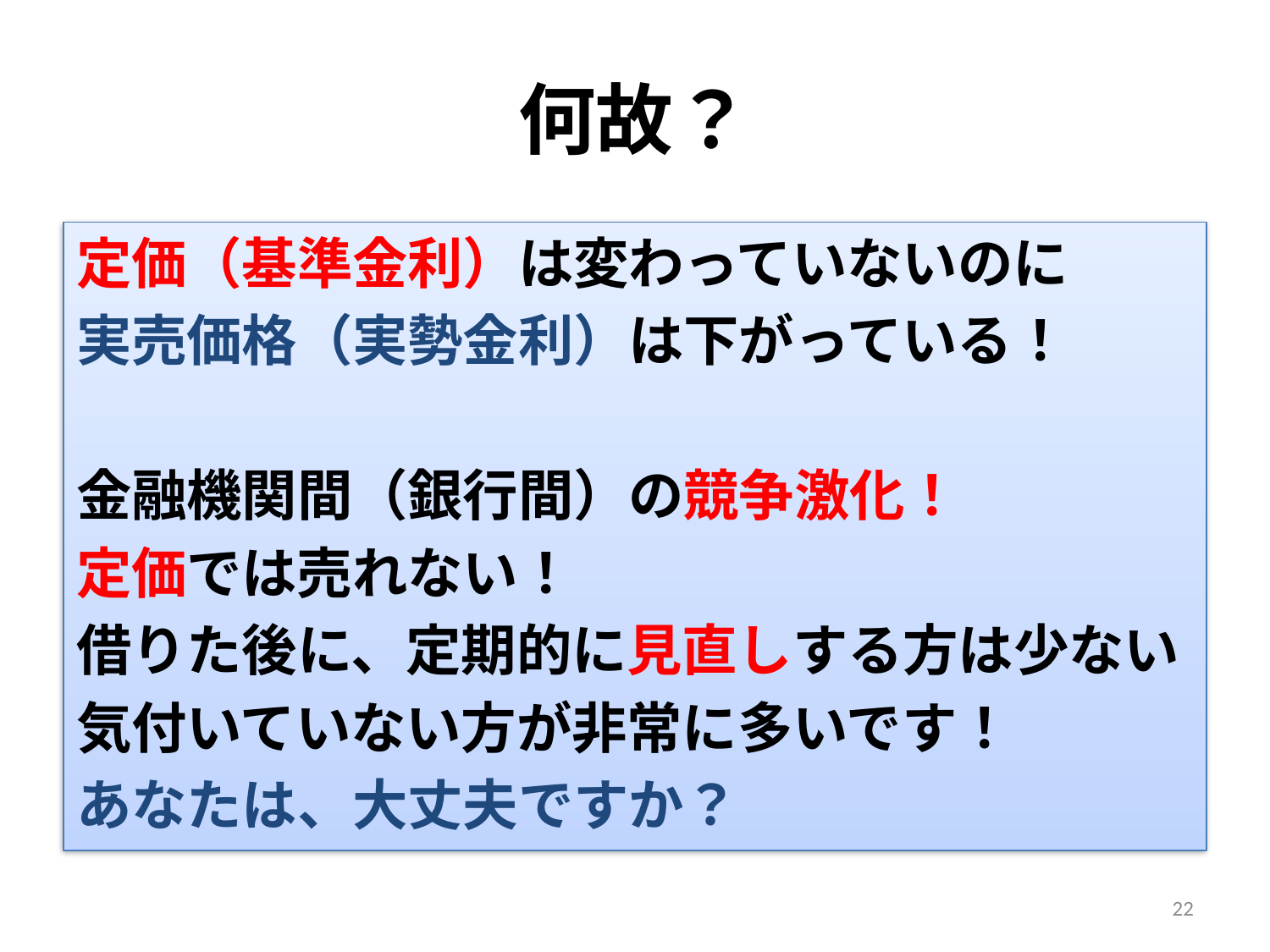

# 何故？
定価（基準金利）は変わっていないのに
実売価格（実勢金利）は下がっている！

金融機関間（銀行間）の競争激化！
定価では売れない！
借りた後に、定期的に見直しする方は少ない
気付いていない方が非常に多いです！
あなたは、大丈夫ですか？
22